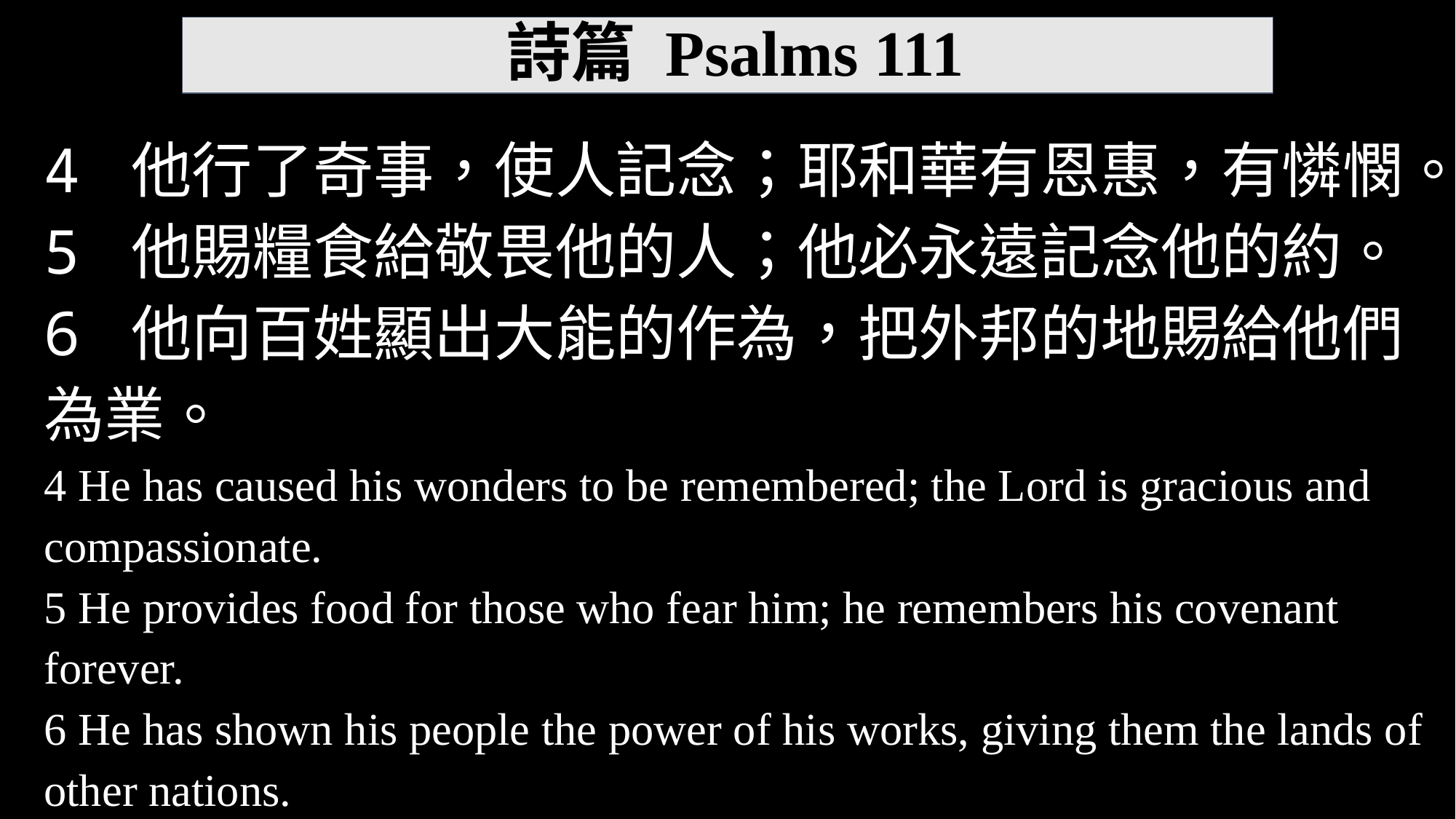

‪‪詩篇 Psalms 111
4 他行了奇事，使人記念；耶和華有恩惠，有憐憫。
5 他賜糧食給敬畏他的人；他必永遠記念他的約。
6 他向百姓顯出大能的作為，把外邦的地賜給他們為業。
4 He has caused his wonders to be remembered; the Lord is gracious and compassionate.
5 He provides food for those who fear him; he remembers his covenant forever.
6 He has shown his people the power of his works, giving them the lands of other nations.